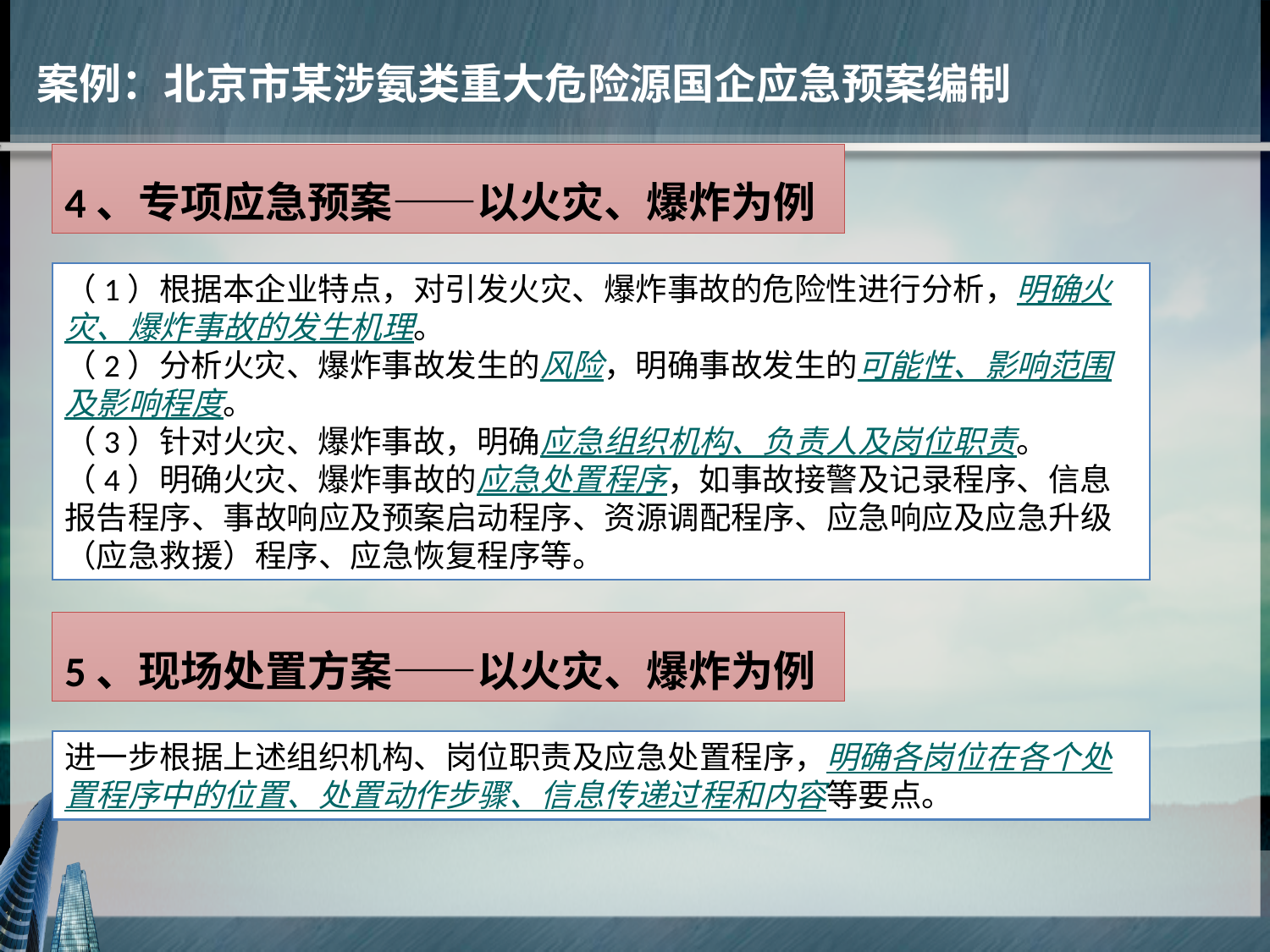

案例：北京市某涉氨类重大危险源国企应急预案编制
4、专项应急预案——以火灾、爆炸为例
（1）根据本企业特点，对引发火灾、爆炸事故的危险性进行分析，明确火灾、爆炸事故的发生机理。
（2）分析火灾、爆炸事故发生的风险，明确事故发生的可能性、影响范围及影响程度。
（3）针对火灾、爆炸事故，明确应急组织机构、负责人及岗位职责。
（4）明确火灾、爆炸事故的应急处置程序，如事故接警及记录程序、信息报告程序、事故响应及预案启动程序、资源调配程序、应急响应及应急升级（应急救援）程序、应急恢复程序等。
5、现场处置方案——以火灾、爆炸为例
进一步根据上述组织机构、岗位职责及应急处置程序，明确各岗位在各个处置程序中的位置、处置动作步骤、信息传递过程和内容等要点。